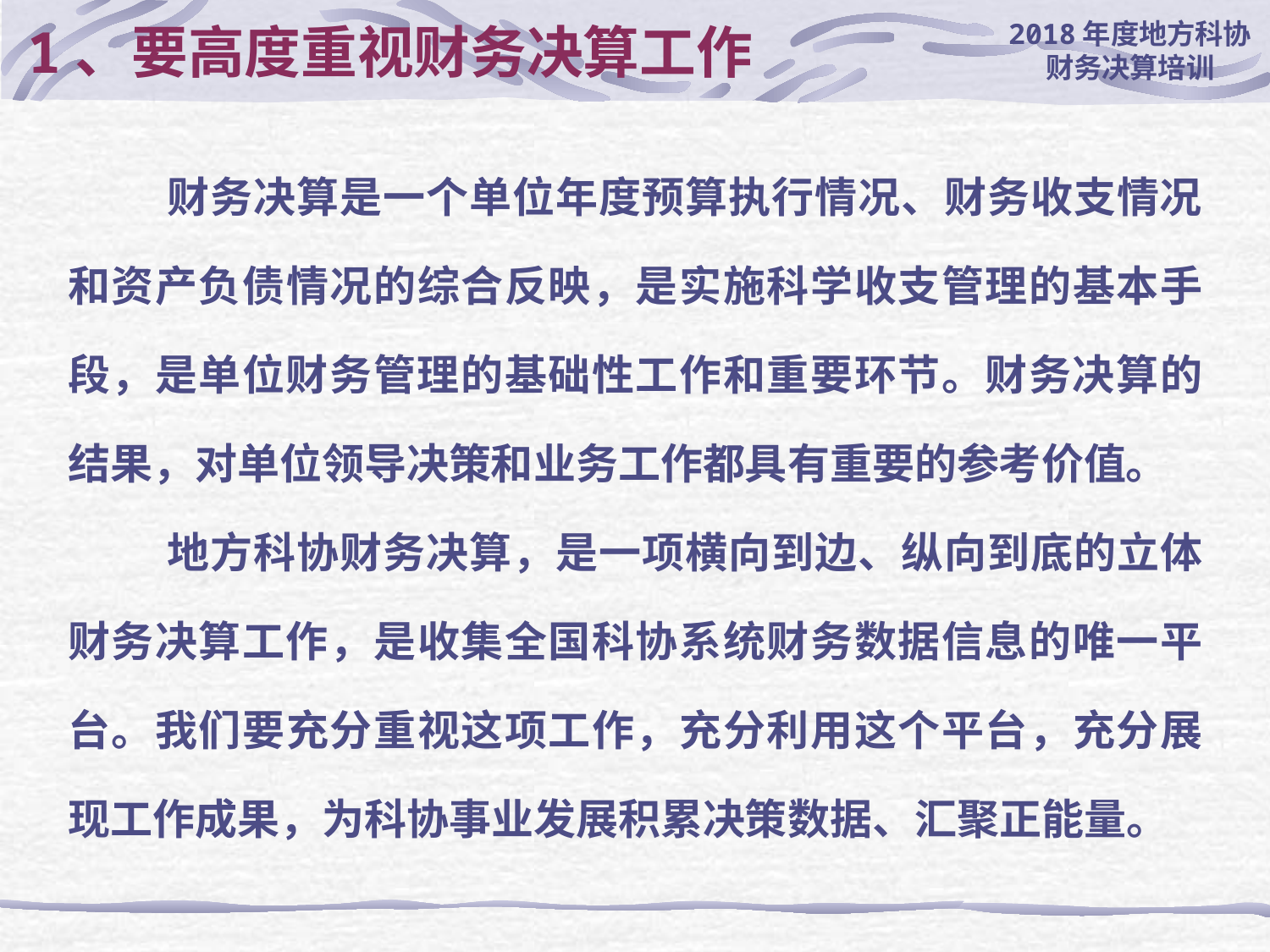

# 1、要高度重视财务决算工作
财务决算是一个单位年度预算执行情况、财务收支情况和资产负债情况的综合反映，是实施科学收支管理的基本手段，是单位财务管理的基础性工作和重要环节。财务决算的结果，对单位领导决策和业务工作都具有重要的参考价值。
地方科协财务决算，是一项横向到边、纵向到底的立体财务决算工作，是收集全国科协系统财务数据信息的唯一平台。我们要充分重视这项工作，充分利用这个平台，充分展现工作成果，为科协事业发展积累决策数据、汇聚正能量。